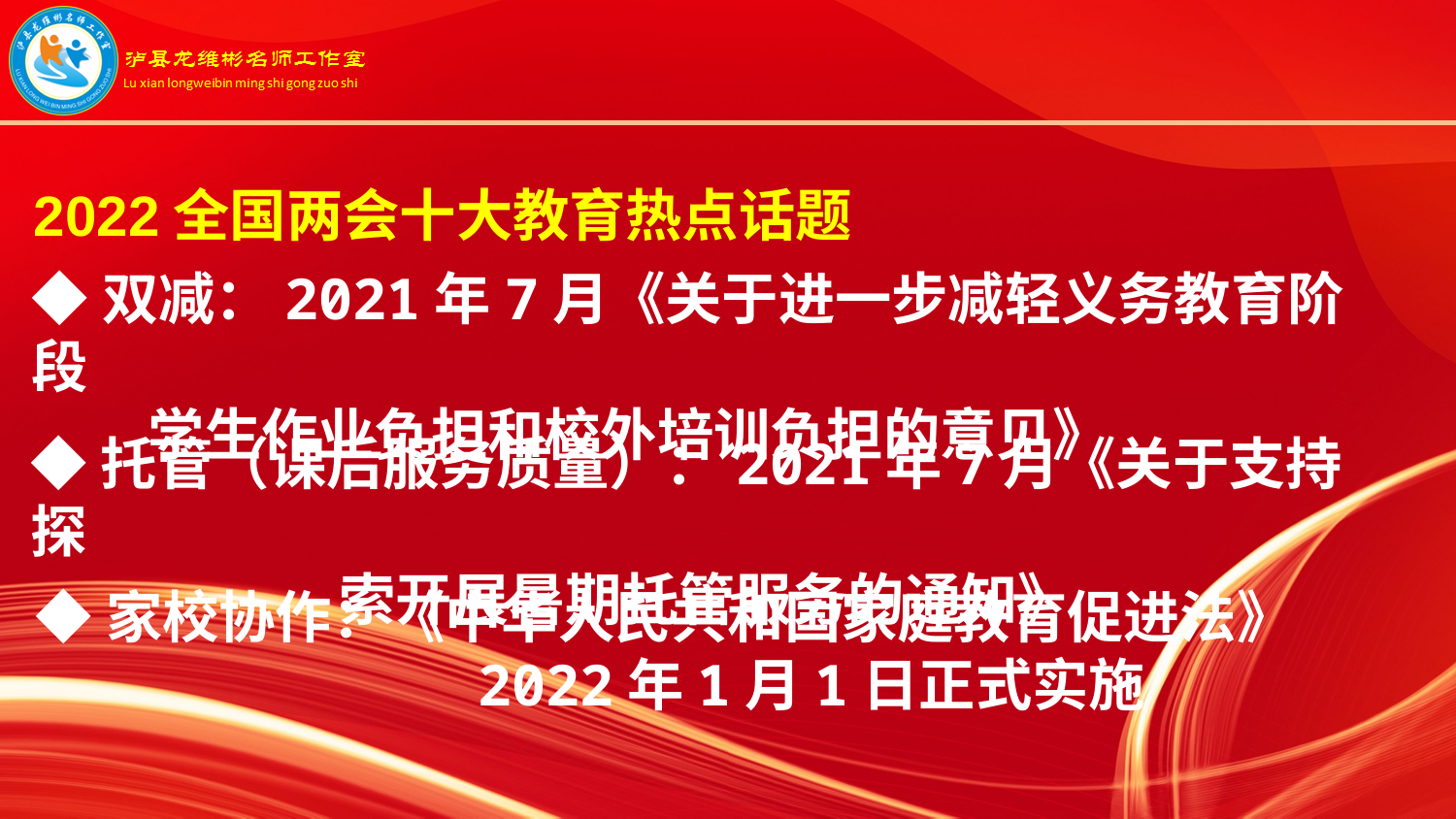

2022全国两会十大教育热点话题
◆双减：2021年7月《关于进一步减轻义务教育阶段
        学生作业负担和校外培训负担的意见》
◆托管（课后服务质量）：2021年7月《关于支持探
                       索开展暑期托管服务的通知》
◆家校协作：《中华人民共和国家庭教育促进法》
             2022年1月1日正式实施